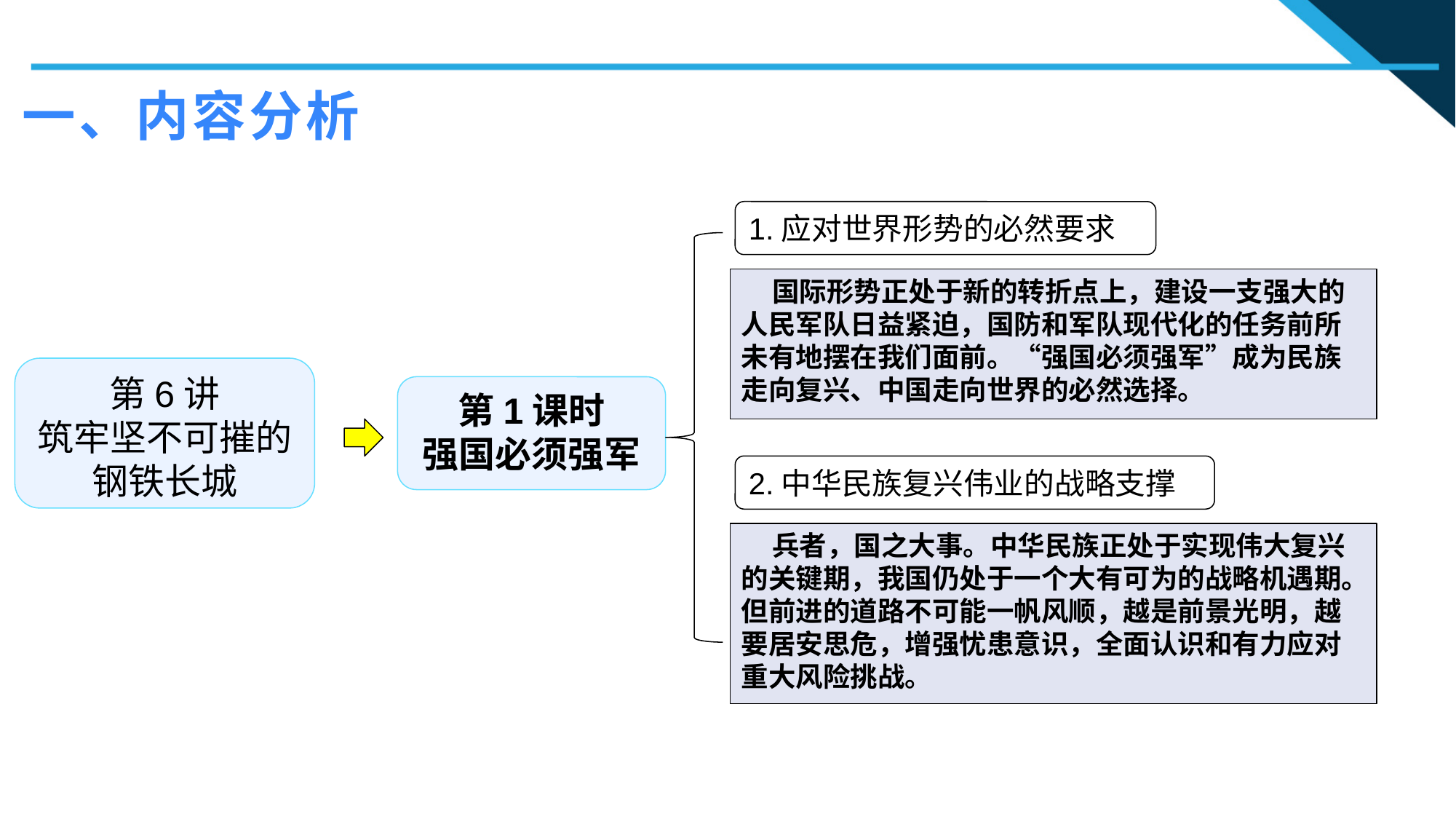

一、内容分析
1.应对世界形势的必然要求

    国际形势正处于新的转折点上，建设一支强大的人民军队日益紧迫，国防和军队现代化的任务前所未有地摆在我们面前。“强国必须强军”成为民族走向复兴、中国走向世界的必然选择。
第6讲
筑牢坚不可摧的钢铁长城
第1课时
强国必须强军

2.中华民族复兴伟业的战略支撑
    兵者，国之大事。中华民族正处于实现伟大复兴的关键期，我国仍处于一个大有可为的战略机遇期。但前进的道路不可能一帆风顺，越是前景光明，越要居安思危，增强忧患意识，全面认识和有力应对重大风险挑战。